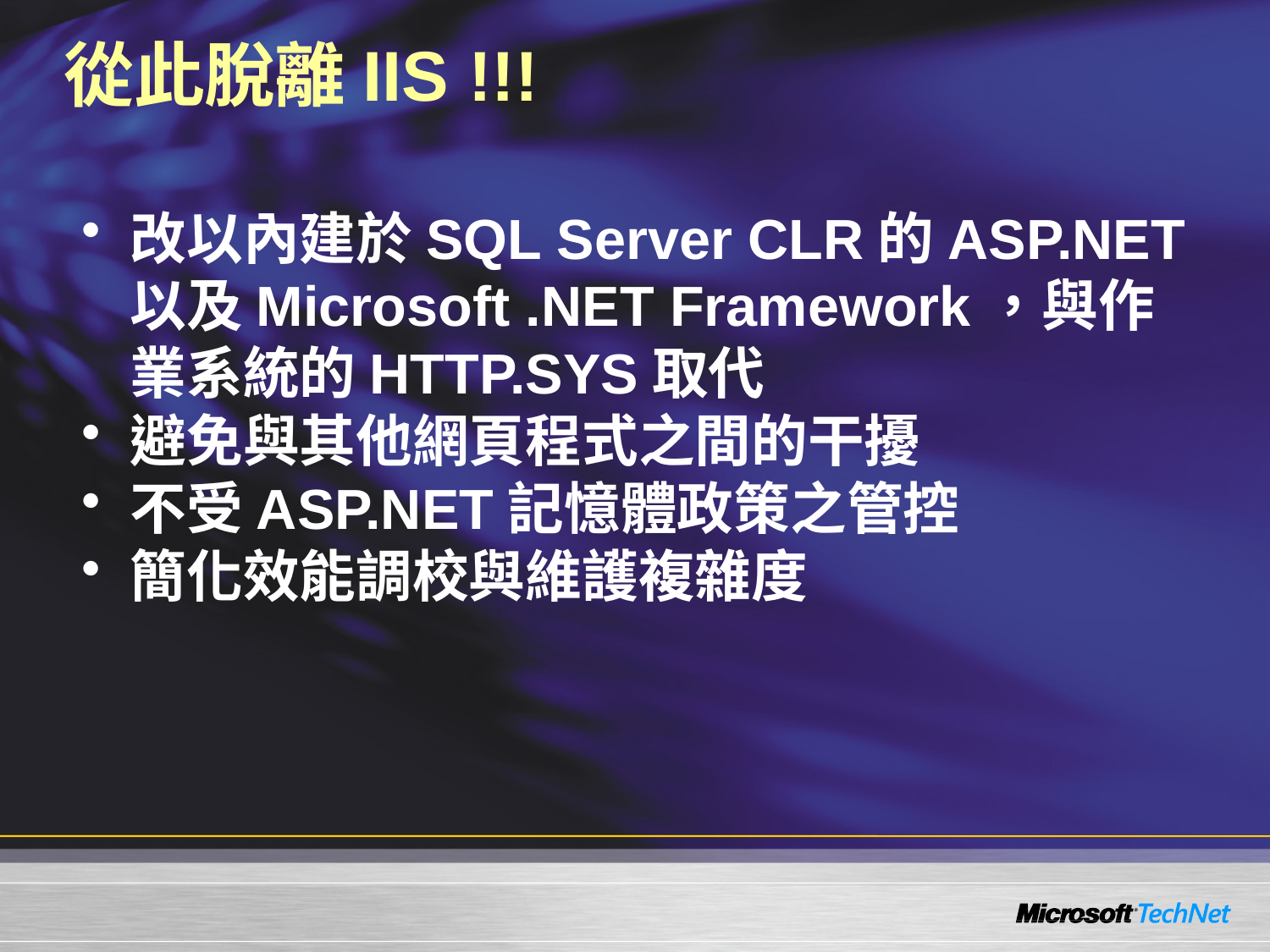

# 從此脫離IIS !!!
改以內建於SQL Server CLR的ASP.NET以及Microsoft .NET Framework，與作業系統的HTTP.SYS取代
避免與其他網頁程式之間的干擾
不受ASP.NET記憶體政策之管控
簡化效能調校與維護複雜度